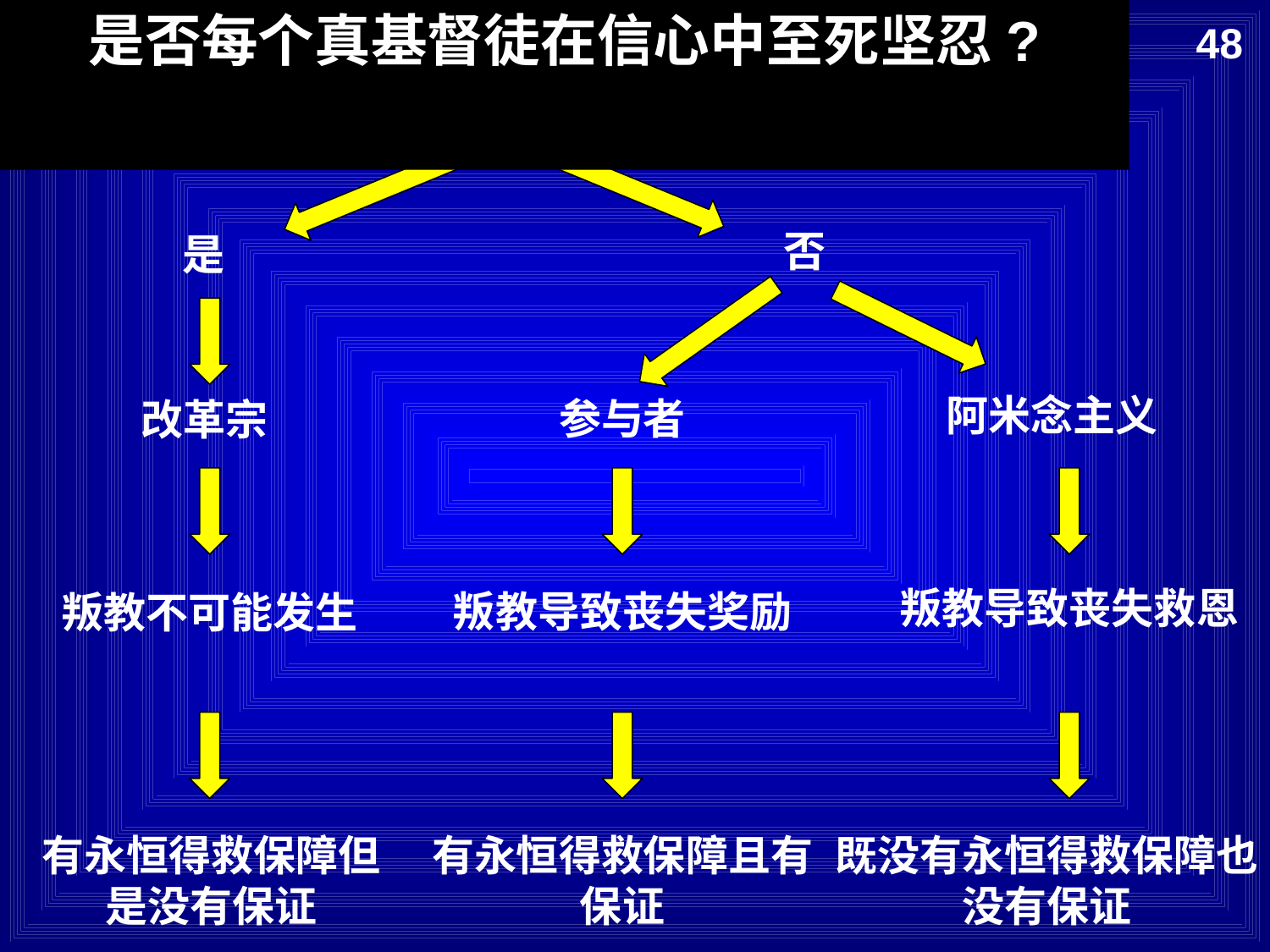

是否每个真基督徒在信心中至死坚忍?
48

否
是

阿米念主义
参与者
改革宗

叛教导致丧失救恩
叛教导致丧失奖励
叛教不可能发生

有永恒得救保障但是没有保证
有永恒得救保障且有保证
既没有永恒得救保障也没有保证